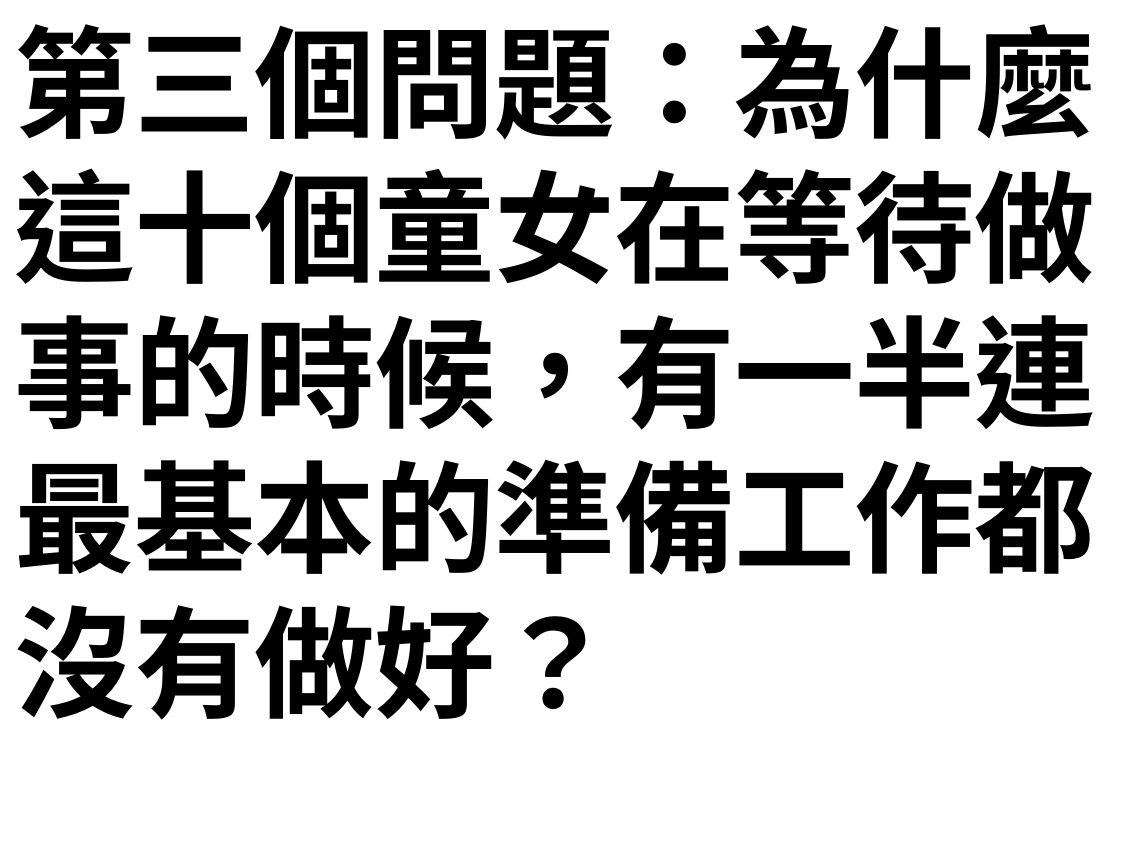

第三個問題：為什麼這十個童女在等待做事的時候，有一半連最基本的準備工作都沒有做好？